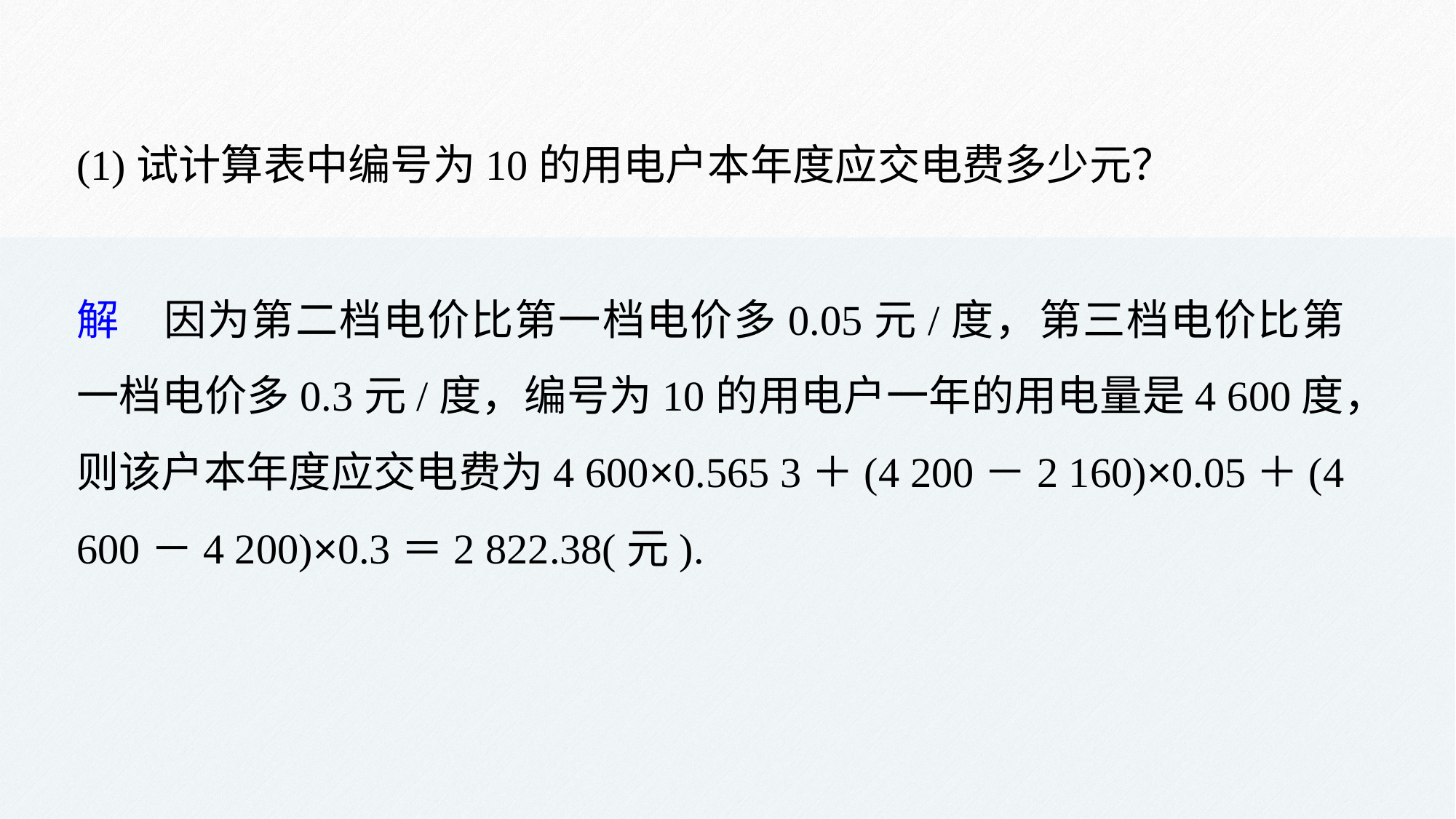

(1)试计算表中编号为10的用电户本年度应交电费多少元？
解　因为第二档电价比第一档电价多0.05元/度，第三档电价比第一档电价多0.3元/度，编号为10的用电户一年的用电量是4 600度，则该户本年度应交电费为4 600×0.565 3＋(4 200－2 160)×0.05＋(4 600－4 200)×0.3＝2 822.38(元).